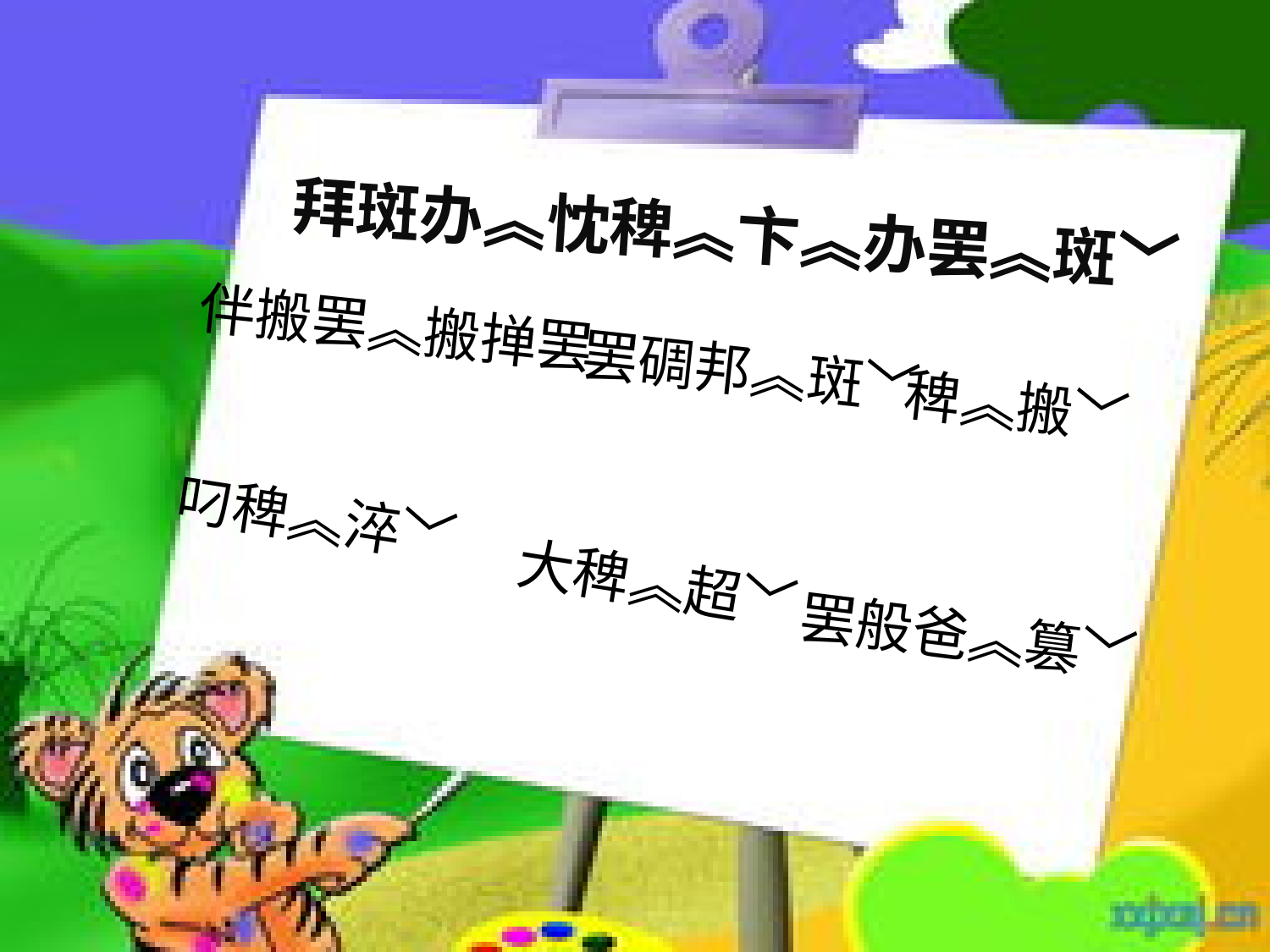

拜斑办︽忱稗︽卞︽办罢︽斑﹀
伴搬罢︽搬掸罢
罢碉邦︽斑﹀
稗︽搬﹀
叼稗︽淬﹀
大稗︽超﹀
罢般爸︽篡﹀